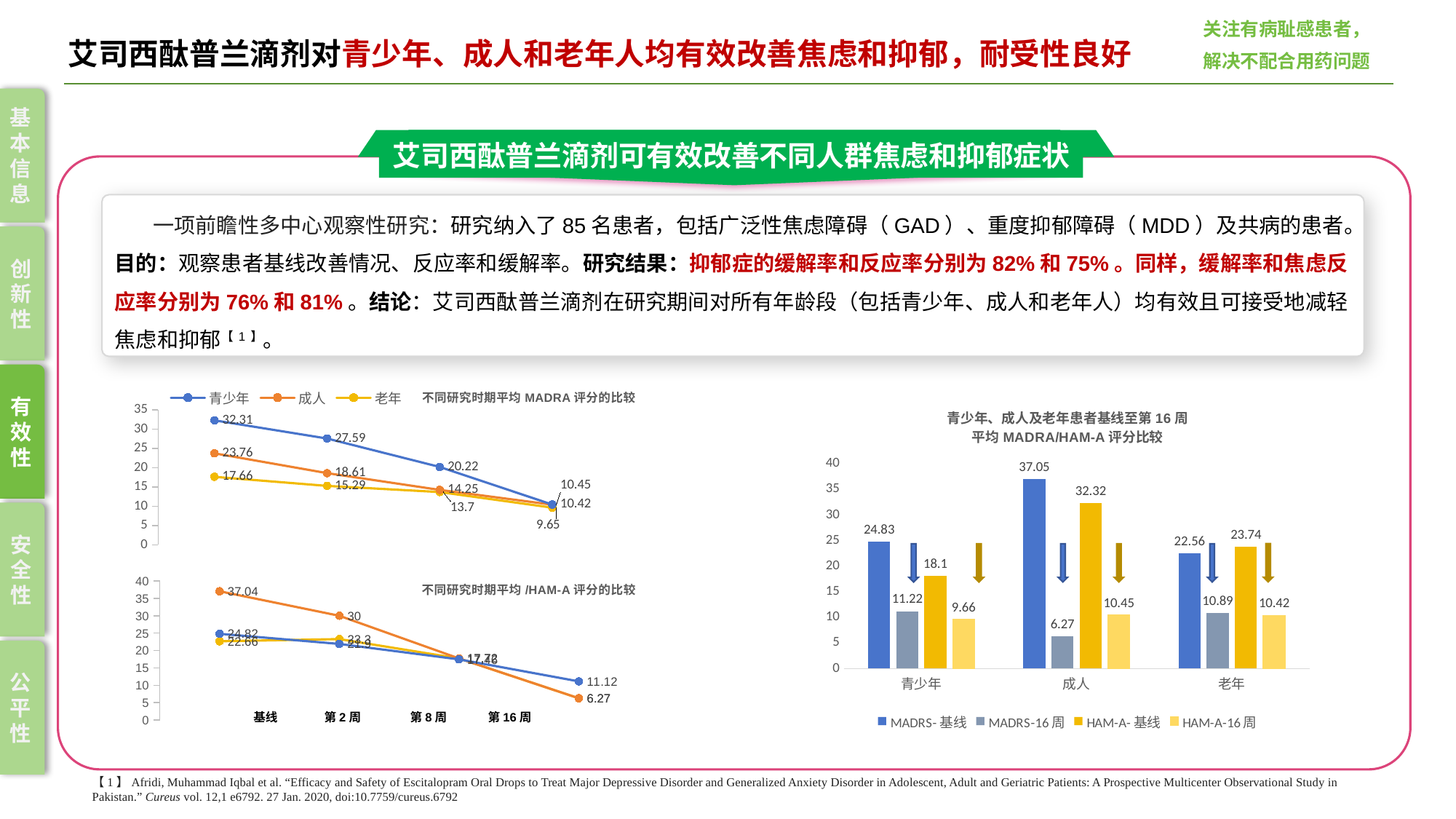

关注有病耻感患者，
解决不配合用药问题
艾司西酞普兰滴剂对青少年、成人和老年人均有效改善焦虑和抑郁，耐受性良好
基本信息

艾司西酞普兰滴剂可有效改善不同人群焦虑和抑郁症状

       一项前瞻性多中心观察性研究：研究纳入了85名患者，包括广泛性焦虑障碍（GAD）、重度抑郁障碍（MDD）及共病的患者。目的：观察患者基线改善情况、反应率和缓解率。研究结果：抑郁症的缓解率和反应率分别为82%和75%。同样，缓解率和焦虑反应率分别为76%和81%。结论：艾司西酞普兰滴剂在研究期间对所有年龄段（包括青少年、成人和老年人）均有效且可接受地减轻焦虑和抑郁【1】。
创新性
有效性

### Chart: 不同研究时期平均MADRA评分的比较

| Category | 青少年 | 成人 | 老年 |
|---|---|---|---|

### Chart: 不同研究时期平均/HAM-A评分的比较

| Category | 青少年 | 成人 | 老年 |
|---|---|---|---|
基线                 第2周                  第8周               第16周

### Chart: 青少年、成人及老年患者基线至第16周
平均MADRA/HAM-A评分比较

| Category | MADRS-基线 | MADRS-16周 | HAM-A-基线 | HAM-A-16周 |
|---|---|---|---|---|
| 青少年 | 24.83 | 11.22 | 18.1 | 9.66 |
| 成人 | 37.05 | 6.27 | 32.32 | 10.45 |
| 老年 | 22.56 | 10.89 | 23.74 | 10.42 |

安全性
公平性
【1】Afridi, Muhammad Iqbal et al. “Efficacy and Safety of Escitalopram Oral Drops to Treat Major Depressive Disorder and Generalized Anxiety Disorder in Adolescent, Adult and Geriatric Patients: A Prospective Multicenter Observational Study in Pakistan.” Cureus vol. 12,1 e6792. 27 Jan. 2020, doi:10.7759/cureus.6792